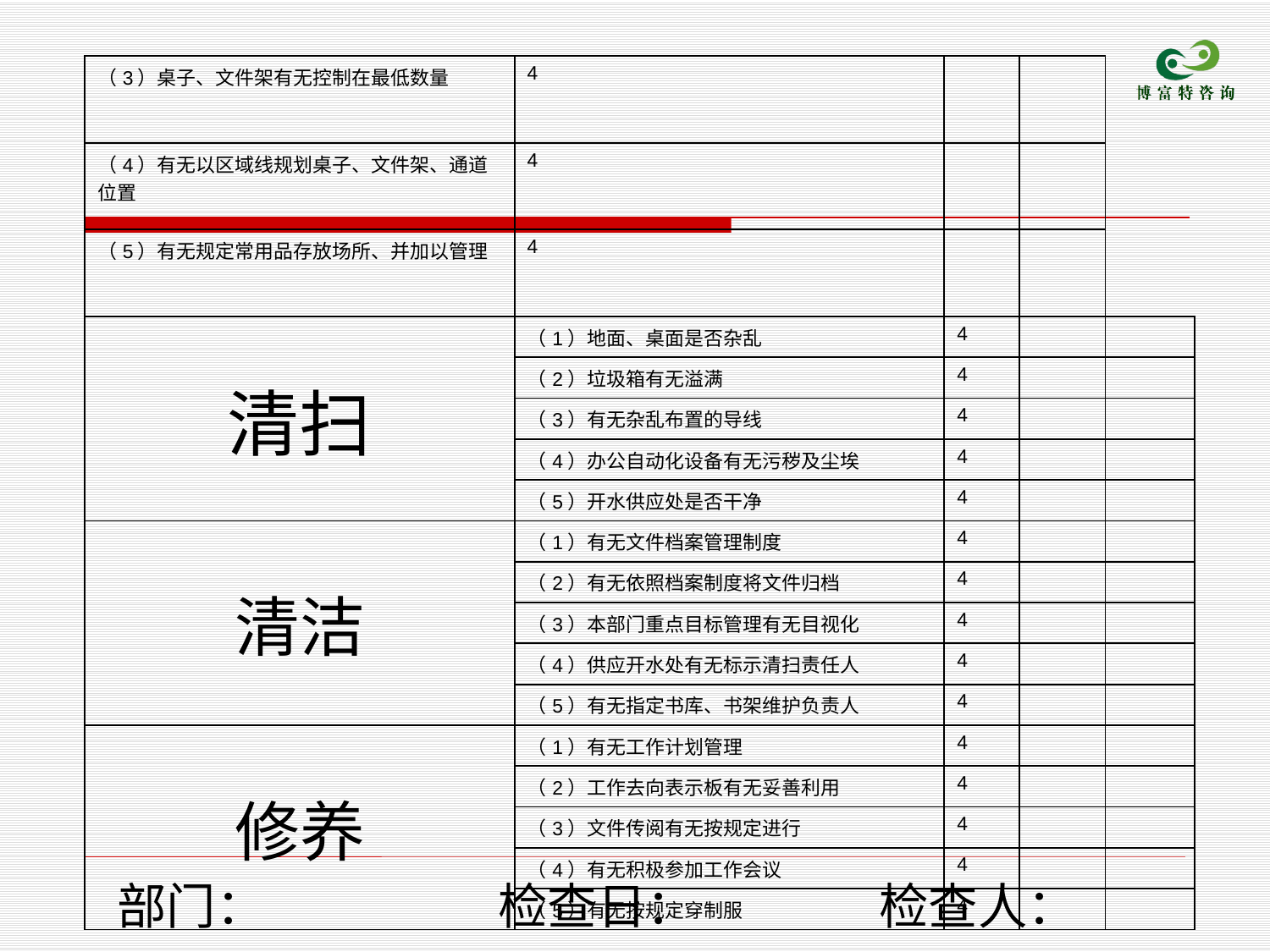

| （3）桌子、文件架有无控制在最低数量 | 4 |  |  |  |
| --- | --- | --- | --- | --- |
| （4）有无以区域线规划桌子、文件架、通道位置 | 4 |  |  |  |
| （5）有无规定常用品存放场所、并加以管理 | 4 |  |  |  |
| 清扫 | （1）地面、桌面是否杂乱 | 4 |  |  |
|  | （2）垃圾箱有无溢满 | 4 |  |  |
|  | （3）有无杂乱布置的导线 | 4 |  |  |
|  | （4）办公自动化设备有无污秽及尘埃 | 4 |  |  |
|  | （5）开水供应处是否干净 | 4 |  |  |
| 清洁 | （1）有无文件档案管理制度 | 4 |  |  |
|  | （2）有无依照档案制度将文件归档 | 4 |  |  |
|  | （3）本部门重点目标管理有无目视化 | 4 |  |  |
|  | （4）供应开水处有无标示清扫责任人 | 4 |  |  |
|  | （5）有无指定书库、书架维护负责人 | 4 |  |  |
| 修养 | （1）有无工作计划管理 | 4 |  |  |
|  | （2）工作去向表示板有无妥善利用 | 4 |  |  |
|  | （3）文件传阅有无按规定进行 | 4 |  |  |
|  | （4）有无积极参加工作会议 | 4 |  |  |
|  | （5）有无按规定穿制服 | 4 |  |  |
285
部门：		检查日：		检查人：